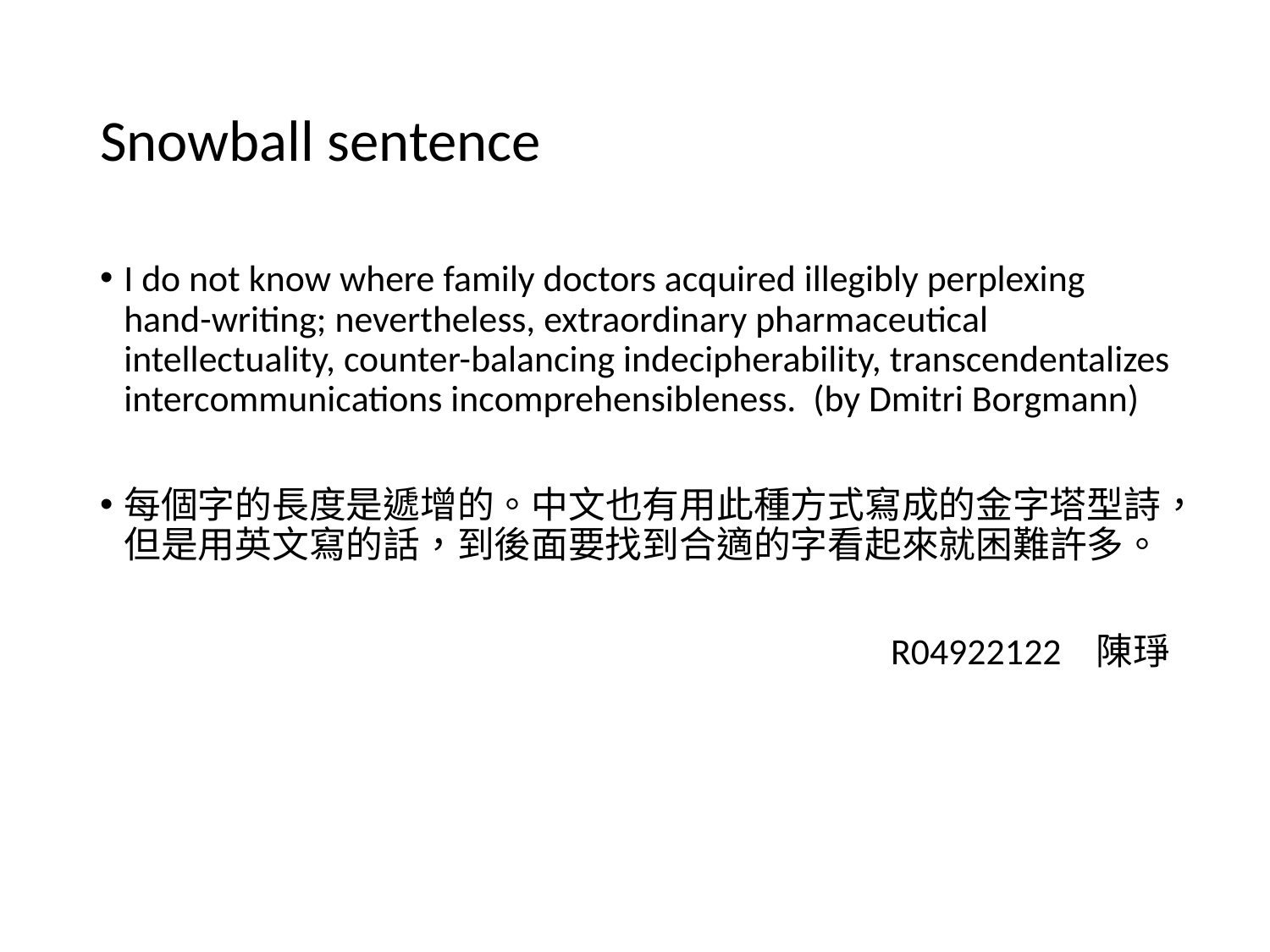

# Snowball sentence
I do not know where family doctors acquired illegibly perplexing hand-writing; nevertheless, extraordinary pharmaceutical intellectuality, counter-balancing indecipherability, transcendentalizes intercommunications incomprehensibleness.  (by Dmitri Borgmann)

每個字的長度是遞增的。中文也有用此種方式寫成的金字塔型詩，但是用英文寫的話，到後面要找到合適的字看起來就困難許多。

R04922122   陳琤